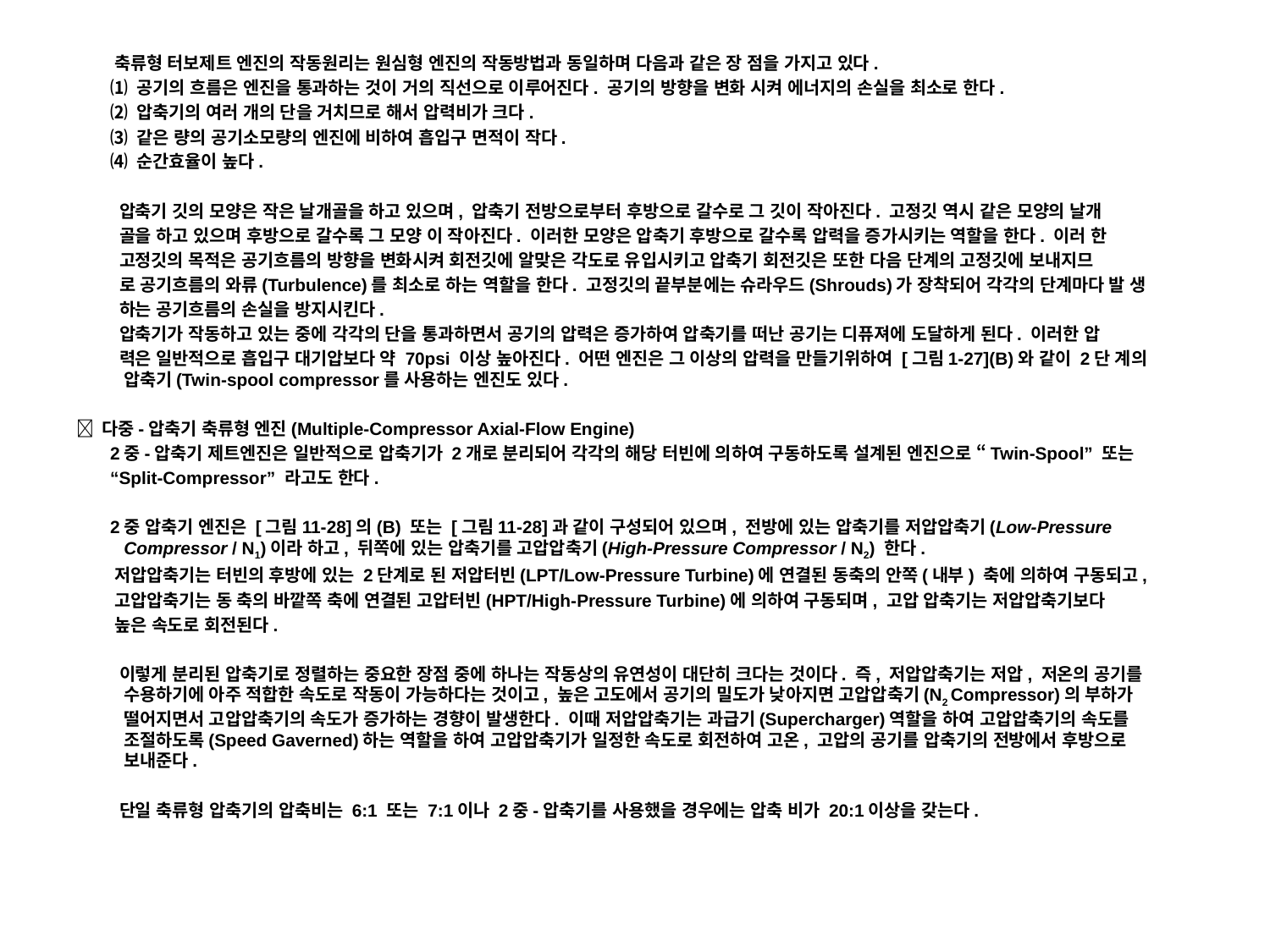

축류형 터보제트 엔진의 작동원리는 원심형 엔진의 작동방법과 동일하며 다음과 같은 장 점을 가지고 있다.
       ⑴ 공기의 흐름은 엔진을 통과하는 것이 거의 직선으로 이루어진다. 공기의 방향을 변화 시켜 에너지의 손실을 최소로 한다.
       ⑵ 압축기의 여러 개의 단을 거치므로 해서 압력비가 크다.
       ⑶ 같은 량의 공기소모량의 엔진에 비하여 흡입구 면적이 작다.
       ⑷ 순간효율이 높다.

        압축기 깃의 모양은 작은 날개골을 하고 있으며, 압축기 전방으로부터 후방으로 갈수로 그 깃이 작아진다. 고정깃 역시 같은 모양의 날개
        골을 하고 있으며 후방으로 갈수록 그 모양 이 작아진다. 이러한 모양은 압축기 후방으로 갈수록 압력을 증가시키는 역할을 한다. 이러 한
        고정깃의 목적은 공기흐름의 방향을 변화시켜 회전깃에 알맞은 각도로 유입시키고 압축기 회전깃은 또한 다음 단계의 고정깃에 보내지므
        로 공기흐름의 와류(Turbulence)를 최소로 하는 역할을 한다. 고정깃의 끝부분에는 슈라우드(Shrouds)가 장착되어 각각의 단계마다 발 생
        하는 공기흐름의 손실을 방지시킨다.
        압축기가 작동하고 있는 중에 각각의 단을 통과하면서 공기의 압력은 증가하여 압축기를 떠난 공기는 디퓨져에 도달하게 된다. 이러한 압
        력은 일반적으로 흡입구 대기압보다 약 70psi 이상 높아진다. 어떤 엔진은 그 이상의 압력을 만들기위하여 [그림1-27](B)와 같이 2단 계의 압축기(Twin-spool compressor를 사용하는 엔진도 있다.

󰊶 다중-압축기 축류형 엔진(Multiple-Compressor Axial-Flow Engine)
       2중-압축기 제트엔진은 일반적으로 압축기가 2개로 분리되어 각각의 해당 터빈에 의하여 구동하도록 설계된 엔진으로 “Twin-Spool” 또는
       “Split-Compressor” 라고도 한다.

       2중 압축기 엔진은 [그림11-28]의(B) 또는 [그림11-28]과 같이 구성되어 있으며, 전방에 있는 압축기를 저압압축기(Low-Pressure Compressor / N1)이라 하고, 뒤쪽에 있는 압축기를 고압압축기(High-Pressure Compressor / N2) 한다.
       저압압축기는 터빈의 후방에 있는 2단계로 된 저압터빈(LPT/Low-Pressure Turbine)에 연결된 동축의 안쪽(내부) 축에 의하여 구동되고,
       고압압축기는 동 축의 바깥쪽 축에 연결된 고압터빈(HPT/High-Pressure Turbine)에 의하여 구동되며, 고압 압축기는 저압압축기보다
       높은 속도로 회전된다.

        이렇게 분리된 압축기로 정렬하는 중요한 장점 중에 하나는 작동상의 유연성이 대단히 크다는 것이다. 즉, 저압압축기는 저압, 저온의 공기를 수용하기에 아주 적합한 속도로 작동이 가능하다는 것이고, 높은 고도에서 공기의 밀도가 낮아지면 고압압축기(N2 Compressor)의 부하가 떨어지면서 고압압축기의 속도가 증가하는 경향이 발생한다. 이때 저압압축기는 과급기(Supercharger)역할을 하여 고압압축기의 속도를 조절하도록(Speed Gaverned)하는 역할을 하여 고압압축기가 일정한 속도로 회전하여 고온, 고압의 공기를 압축기의 전방에서 후방으로 보내준다.

        단일 축류형 압축기의 압축비는 6:1 또는 7:1이나 2중-압축기를 사용했을 경우에는 압축 비가 20:1이상을 갖는다.